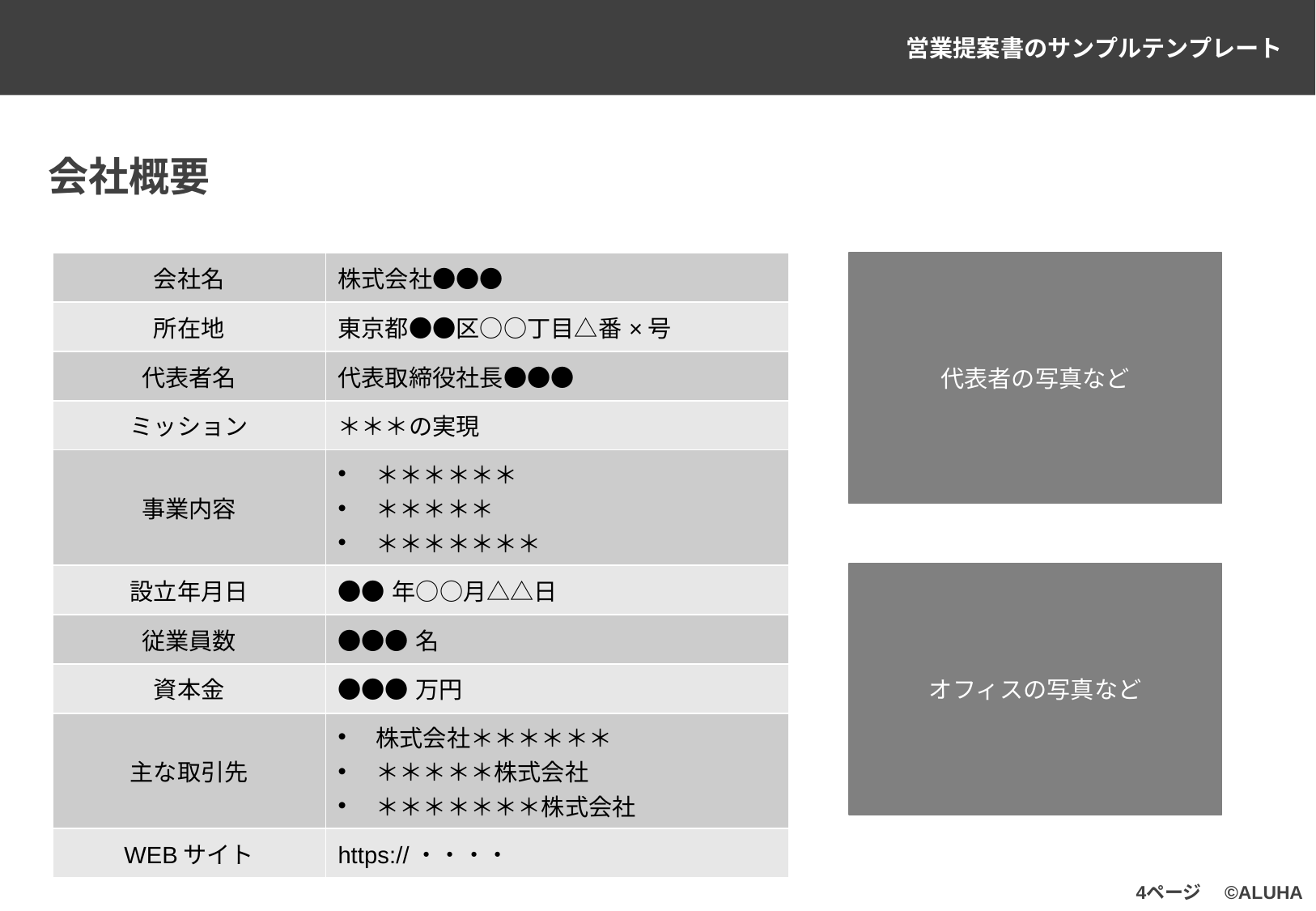

会社概要
#
| 会社名 | 株式会社●●● |
| --- | --- |
| 所在地 | 東京都●●区○○丁目△番×号 |
| 代表者名 | 代表取締役社長●●● |
| ミッション | ＊＊＊の実現 |
| 事業内容 | ＊＊＊＊＊＊ ＊＊＊＊＊ ＊＊＊＊＊＊＊ |
| 設立年月日 | ●●年○○月△△日 |
| 従業員数 | ●●●名 |
| 資本金 | ●●●万円 |
| 主な取引先 | 株式会社＊＊＊＊＊＊ ＊＊＊＊＊株式会社 ＊＊＊＊＊＊＊株式会社 |
| WEBサイト | https://・・・・ |
代表者の写真など
オフィスの写真など